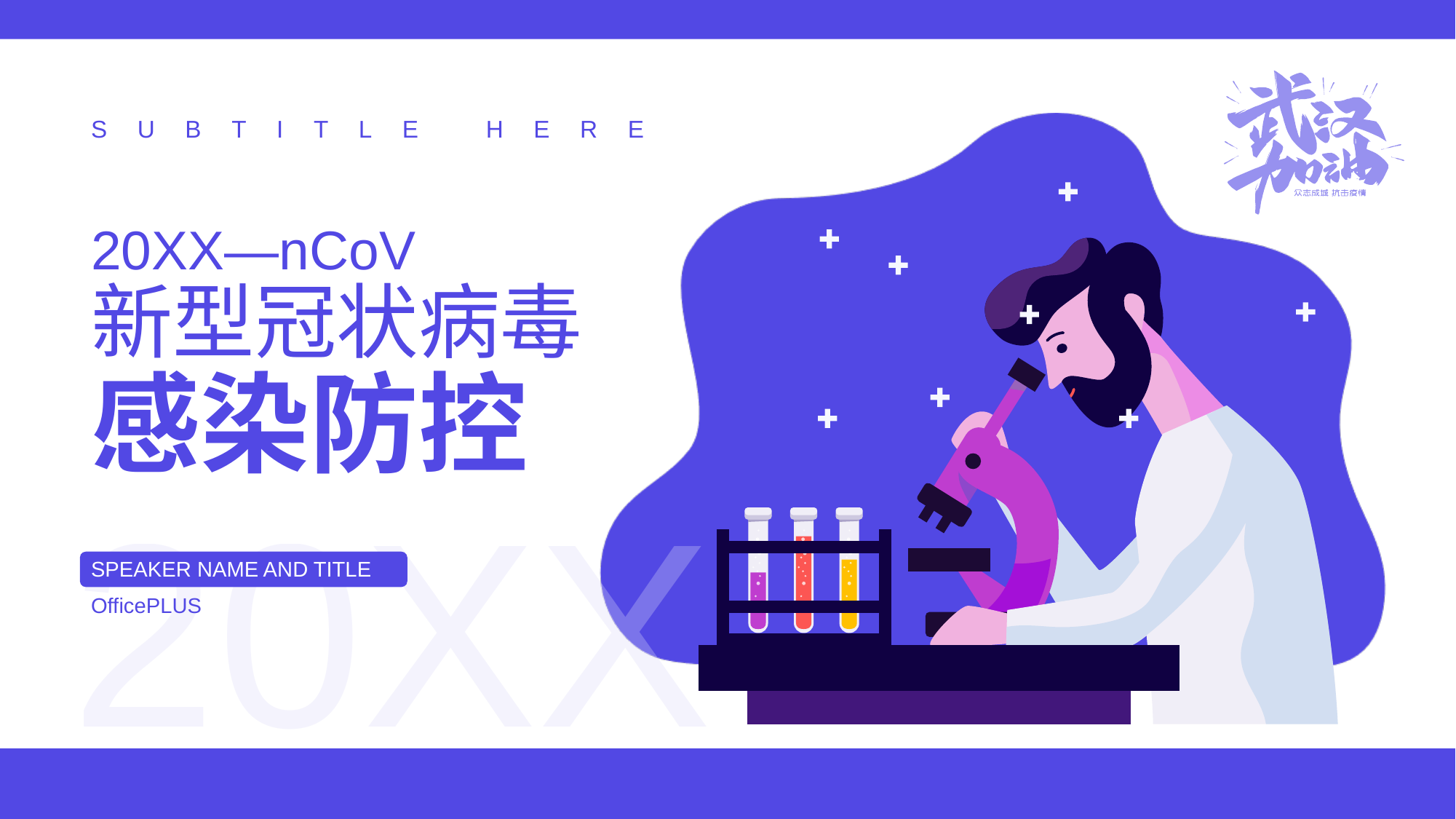

SUBTITLE HERE
# 20XX—nCoV 新型冠状病毒 感染防控
20XX

SPEAKER NAME AND TITLE
OfficePLUS